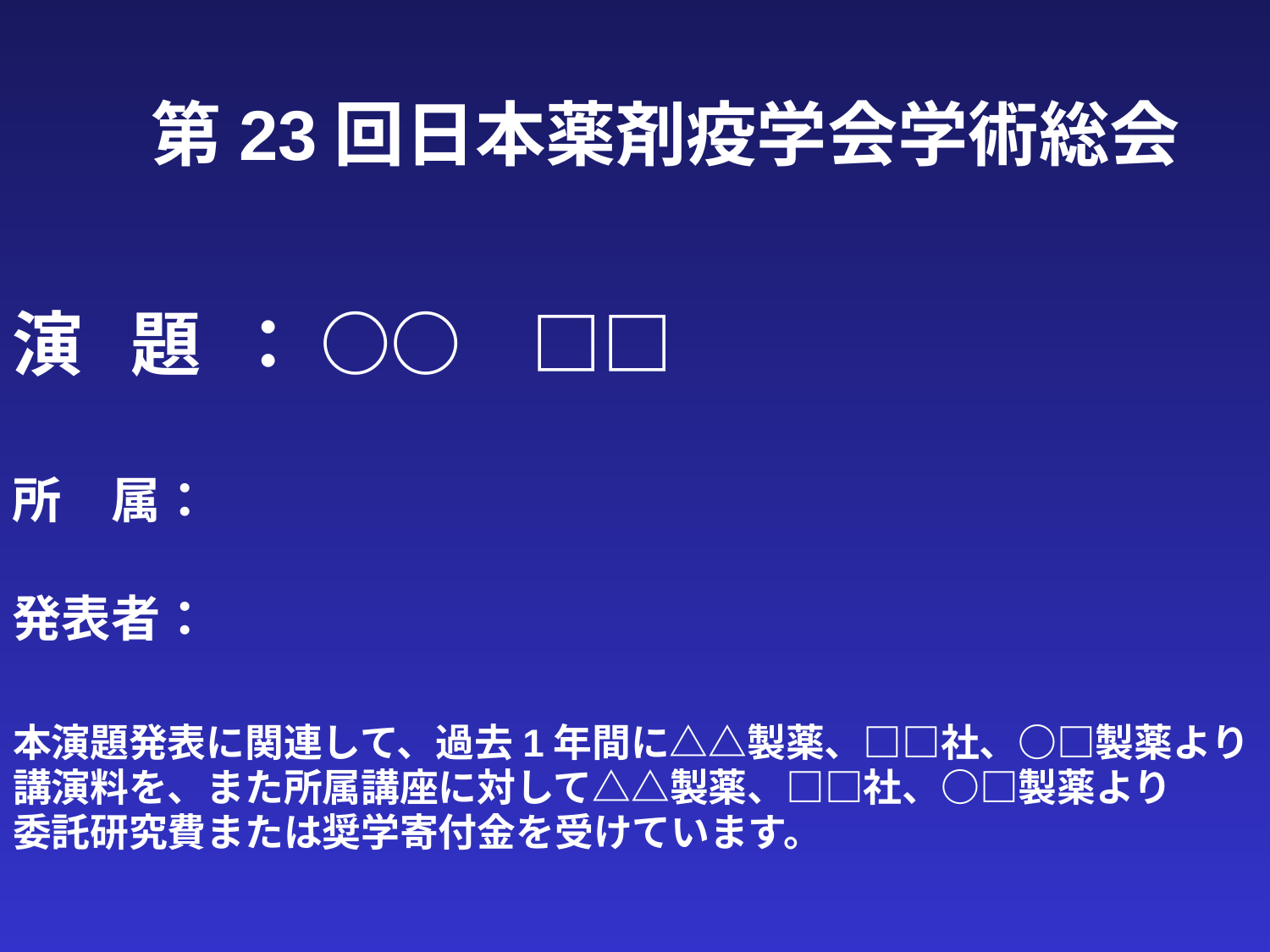

第23回日本薬剤疫学会学術総会
演   題  ： ○○　□□

所　属：

発表者：

本演題発表に関連して、過去1年間に△△製薬、□□社、○□製薬より
講演料を、また所属講座に対して△△製薬、□□社、○□製薬より
委託研究費または奨学寄付金を受けています。